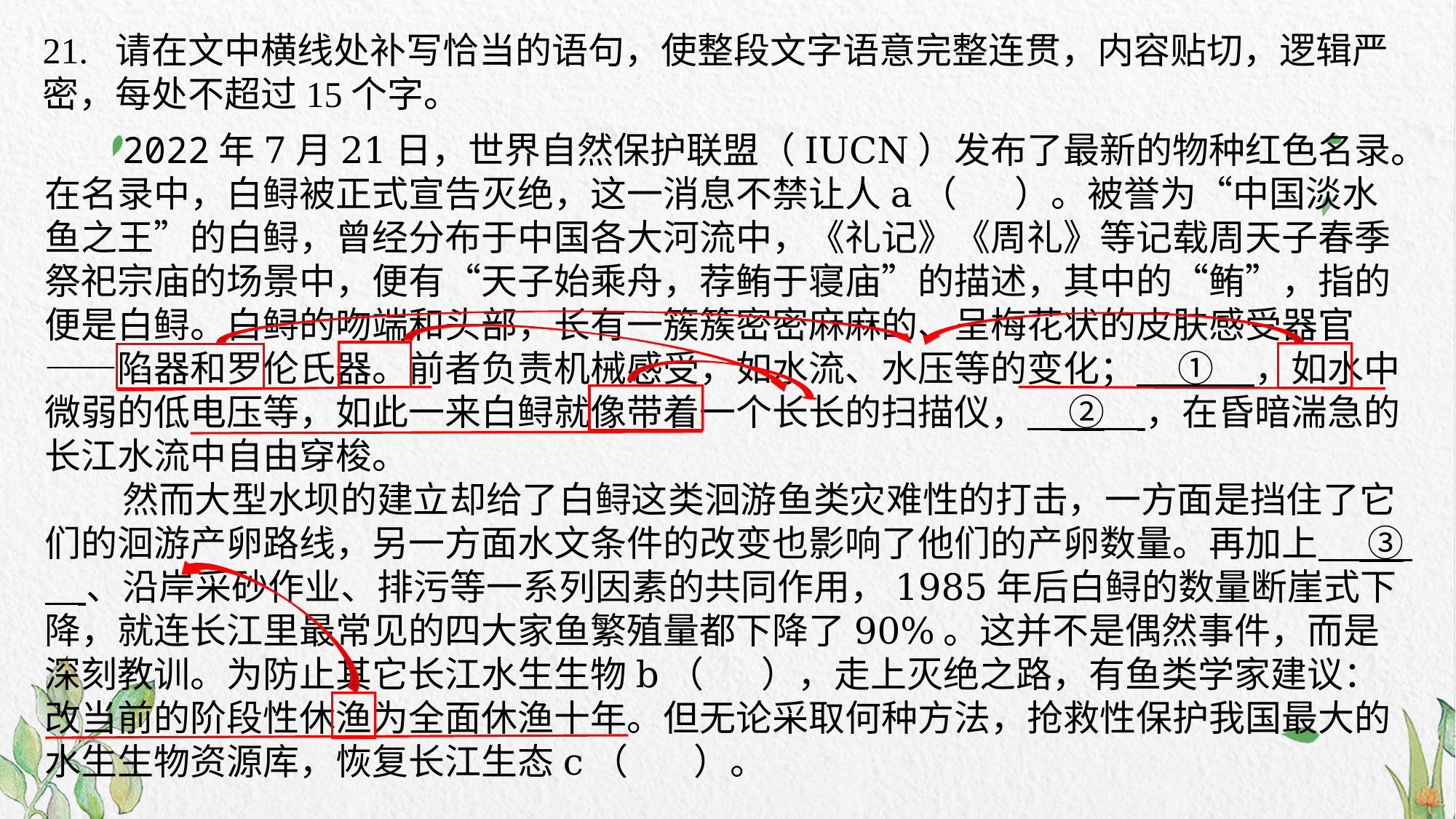

21.  请在文中横线处补写恰当的语句，使整段文字语意完整连贯，内容贴切，逻辑严密，每处不超过15个字。
2022年7月21日，世界自然保护联盟（IUCN）发布了最新的物种红色名录。在名录中，白鲟被正式宣告灭绝，这一消息不禁让人a（       ）。被誉为“中国淡水鱼之王”的白鲟，曾经分布于中国各大河流中，《礼记》《周礼》等记载周天子春季祭祀宗庙的场景中，便有“天子始乘舟，荐鲔于寝庙”的描述，其中的“鲔”，指的便是白鲟。白鲟的吻端和头部，长有一簇簇密密麻麻的、呈梅花状的皮肤感受器官——陷器和罗伦氏器。前者负责机械感受，如水流、水压等的变化；     ①     ，如水中微弱的低电压等，如此一来白鲟就像带着一个长长的扫描仪，     ②     ，在昏暗湍急的长江水流中自由穿梭。
然而大型水坝的建立却给了白鲟这类洄游鱼类灾难性的打击，一方面是挡住了它们的洄游产卵路线，另一方面水文条件的改变也影响了他们的产卵数量。再加上      ③      、沿岸采砂作业、排污等一系列因素的共同作用，1985年后白鲟的数量断崖式下降，就连长江里最常见的四大家鱼繁殖量都下降了90%。这并不是偶然事件，而是深刻教训。为防止其它长江水生生物b（       ），走上灭绝之路，有鱼类学家建议：改当前的阶段性休渔为全面休渔十年。但无论采取何种方法，抢救性保护我国最大的水生生物资源库，恢复长江生态c（        ）。